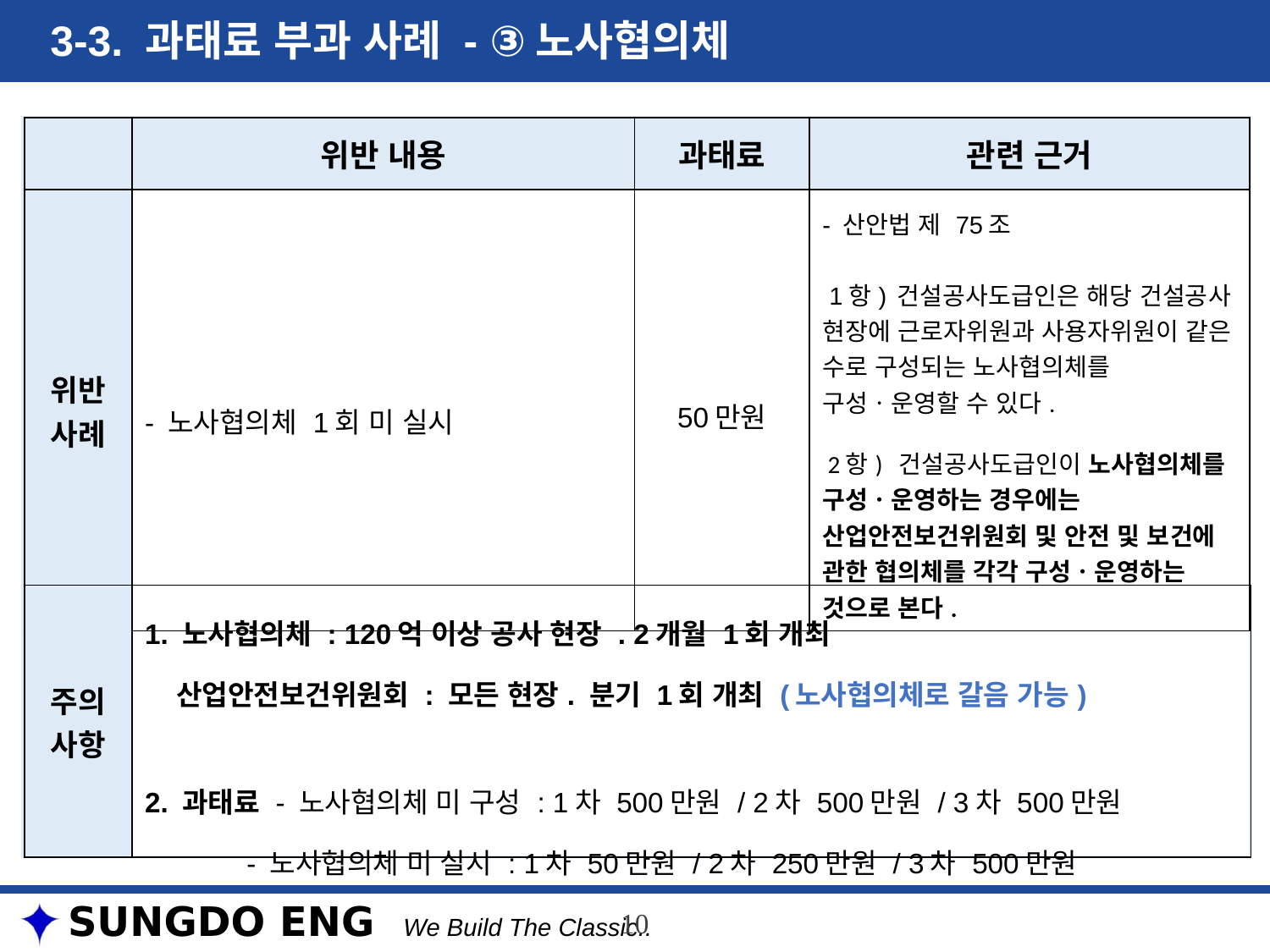

3-3. 과태료 부과 사례 - ③노사협의체
|  | 위반 내용 | 과태료 | 관련 근거 |
| --- | --- | --- | --- |
| 위반 사례 | - 노사협의체 1회 미 실시 | 50만원 | - 산안법 제 75조 1항) 건설공사도급인은 해당 건설공사 현장에 근로자위원과 사용자위원이 같은 수로 구성되는 노사협의체를 구성ㆍ운영할 수 있다. 2항) 건설공사도급인이 노사협의체를 구성ㆍ운영하는 경우에는 산업안전보건위원회 및 안전 및 보건에 관한 협의체를 각각 구성ㆍ운영하는 것으로 본다. |
| 주의 사항 | 1. 노사협의체 : 120억 이상 공사 현장 . 2개월 1회 개최 산업안전보건위원회 : 모든 현장. 분기 1회 개최 (노사협의체로 갈음 가능) 2. 과태료 - 노사협의체 미 구성 : 1차 500만원 / 2차 500만원 / 3차 500만원 - 노사협의체 미 실시 : 1차 50만원 / 2차 250만원 / 3차 500만원 |
| --- | --- |
10